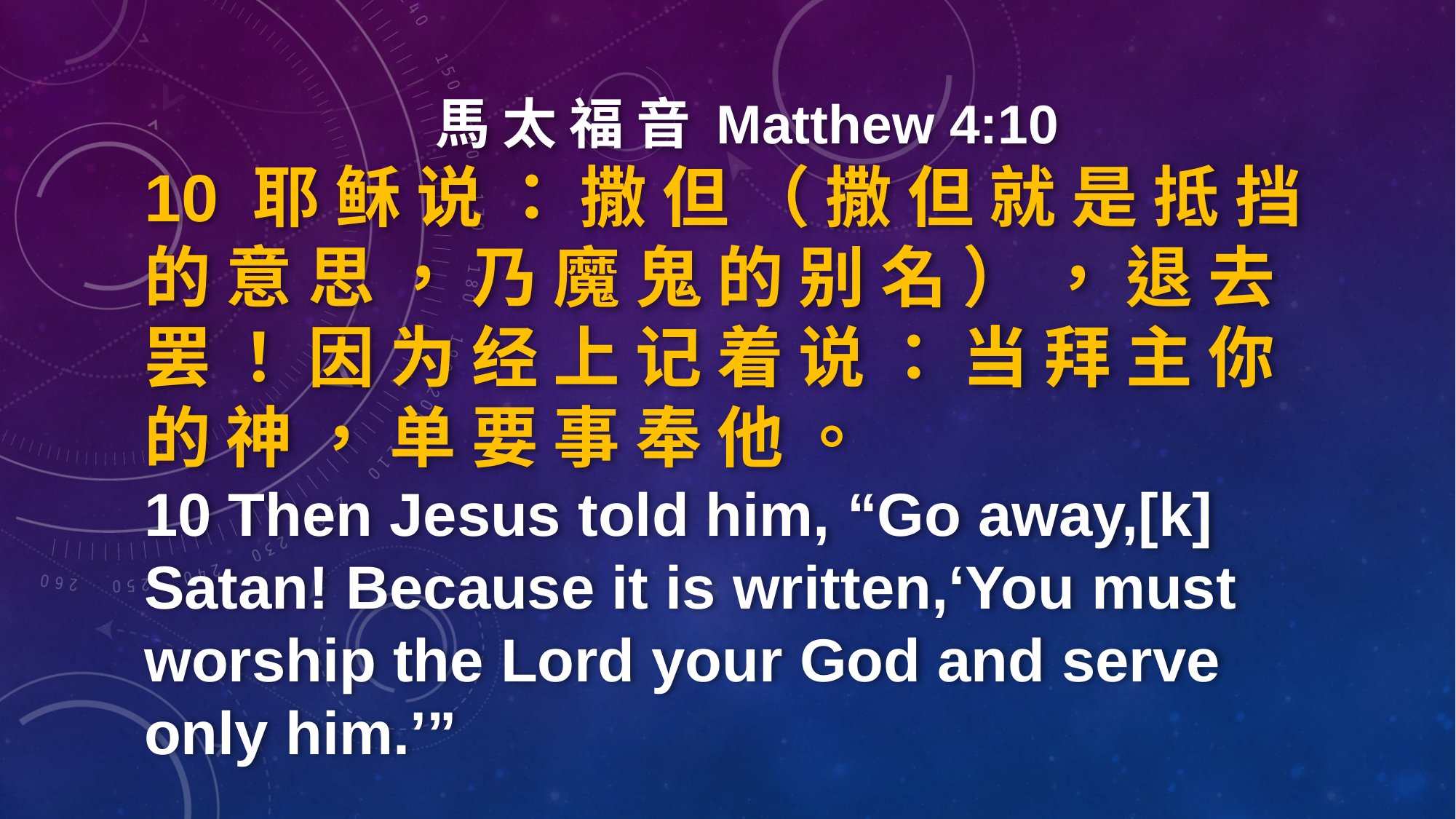

馬 太 福 音 Matthew 4:10
10 耶 稣 说 ： 撒 但 （ 撒 但 就 是 抵 挡 的 意 思 ， 乃 魔 鬼 的 别 名 ） ， 退 去 罢 ！ 因 为 经 上 记 着 说 ： 当 拜 主 你 的 神 ， 单 要 事 奉 他 。
10 Then Jesus told him, “Go away,[k] Satan! Because it is written,‘You must worship the Lord your God and serve only him.’”